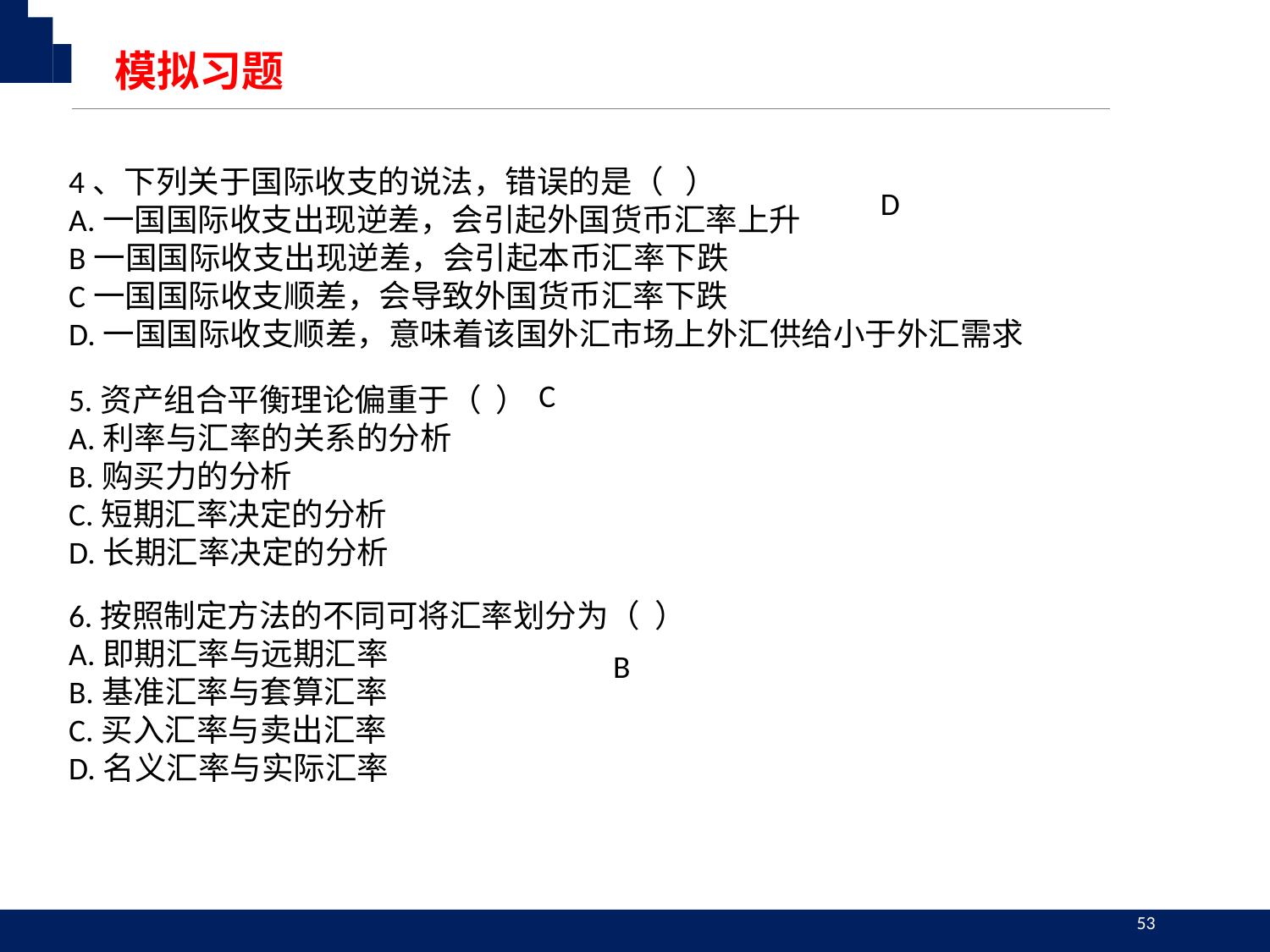

模拟习题
4、下列关于国际收支的说法，错误的是（   ）
A.一国国际收支出现逆差，会引起外国货币汇率上升
B一国国际收支出现逆差，会引起本币汇率下跌
C一国国际收支顺差，会导致外国货币汇率下跌
D.一国国际收支顺差，意味着该国外汇市场上外汇供给小于外汇需求
 D
C
5.资产组合平衡理论偏重于（  ）
A.利率与汇率的关系的分析
B.购买力的分析
C.短期汇率决定的分析
D.长期汇率决定的分析
6.按照制定方法的不同可将汇率划分为（  ）
A.即期汇率与远期汇率
B.基准汇率与套算汇率
C.买入汇率与卖出汇率
D.名义汇率与实际汇率
B
53